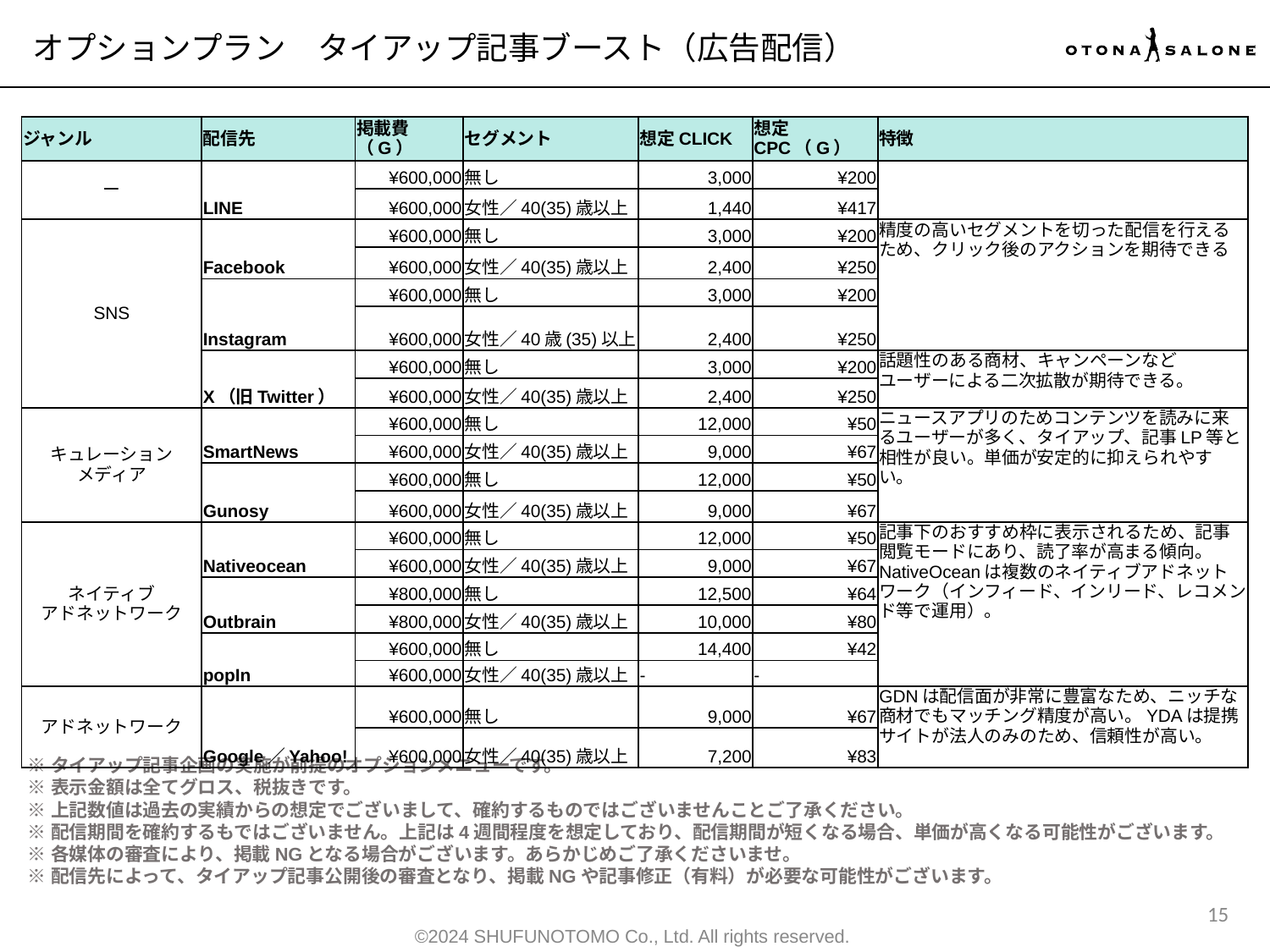

オプションプラン　タイアップ記事ブースト（広告配信）
| ジャンル | 配信先 | 掲載費（G） | セグメント | 想定CLICK | 想定CPC（G） | 特徴 |
| --- | --- | --- | --- | --- | --- | --- |
| ー | LINE | ¥600,000 | 無し | 3,000 | ¥200 |  |
|  |  | ¥600,000 | 女性／40(35)歳以上 | 1,440 | ¥417 |  |
| SNS | Facebook | ¥600,000 | 無し | 3,000 | ¥200 | 精度の高いセグメントを切った配信を行えるため、クリック後のアクションを期待できる |
|  |  | ¥600,000 | 女性／40(35)歳以上 | 2,400 | ¥250 |  |
|  | Instagram | ¥600,000 | 無し | 3,000 | ¥200 |  |
|  |  | ¥600,000 | 女性／40歳(35)以上 | 2,400 | ¥250 |  |
|  | X（旧Twitter） | ¥600,000 | 無し | 3,000 | ¥200 | 話題性のある商材、キャンペーンなど ユーザーによる二次拡散が期待できる。 |
|  |  | ¥600,000 | 女性／40(35)歳以上 | 2,400 | ¥250 |  |
| キュレーション メディア | SmartNews | ¥600,000 | 無し | 12,000 | ¥50 | ニュースアプリのためコンテンツを読みに来るユーザーが多く、タイアップ、記事LP等と相性が良い。単価が安定的に抑えられやすい。 |
|  |  | ¥600,000 | 女性／40(35)歳以上 | 9,000 | ¥67 |  |
|  | Gunosy | ¥600,000 | 無し | 12,000 | ¥50 |  |
|  |  | ¥600,000 | 女性／40(35)歳以上 | 9,000 | ¥67 |  |
| ネイティブ アドネットワーク | Nativeocean | ¥600,000 | 無し | 12,000 | ¥50 | 記事下のおすすめ枠に表示されるため、記事閲覧モードにあり、読了率が高まる傾向。 NativeOceanは複数のネイティブアドネットワーク（インフィード、インリード、レコメンド等で運用）。 |
|  |  | ¥600,000 | 女性／40(35)歳以上 | 9,000 | ¥67 |  |
|  | Outbrain | ¥800,000 | 無し | 12,500 | ¥64 |  |
|  |  | ¥800,000 | 女性／40(35)歳以上 | 10,000 | ¥80 |  |
|  | popIn | ¥600,000 | 無し | 14,400 | ¥42 |  |
|  |  | ¥600,000 | 女性／40(35)歳以上 | - | - |  |
| アドネットワーク | Google／Yahoo! | ¥600,000 | 無し | 9,000 | ¥67 | GDNは配信面が非常に豊富なため、ニッチな商材でもマッチング精度が高い。YDAは提携サイトが法人のみのため、信頼性が高い。 |
|  |  | ¥600,000 | 女性／40(35)歳以上 | 7,200 | ¥83 |  |
※タイアップ記事企画の実施が前提のオプションメニューです。
※表示金額は全てグロス、税抜きです。
※上記数値は過去の実績からの想定でございまして、確約するものではございませんことご了承ください。
※配信期間を確約するもではございません。上記は4週間程度を想定しており、配信期間が短くなる場合、単価が高くなる可能性がございます。
※各媒体の審査により、掲載NGとなる場合がございます。あらかじめご了承くださいませ。
※配信先によって、タイアップ記事公開後の審査となり、掲載NGや記事修正（有料）が必要な可能性がございます。